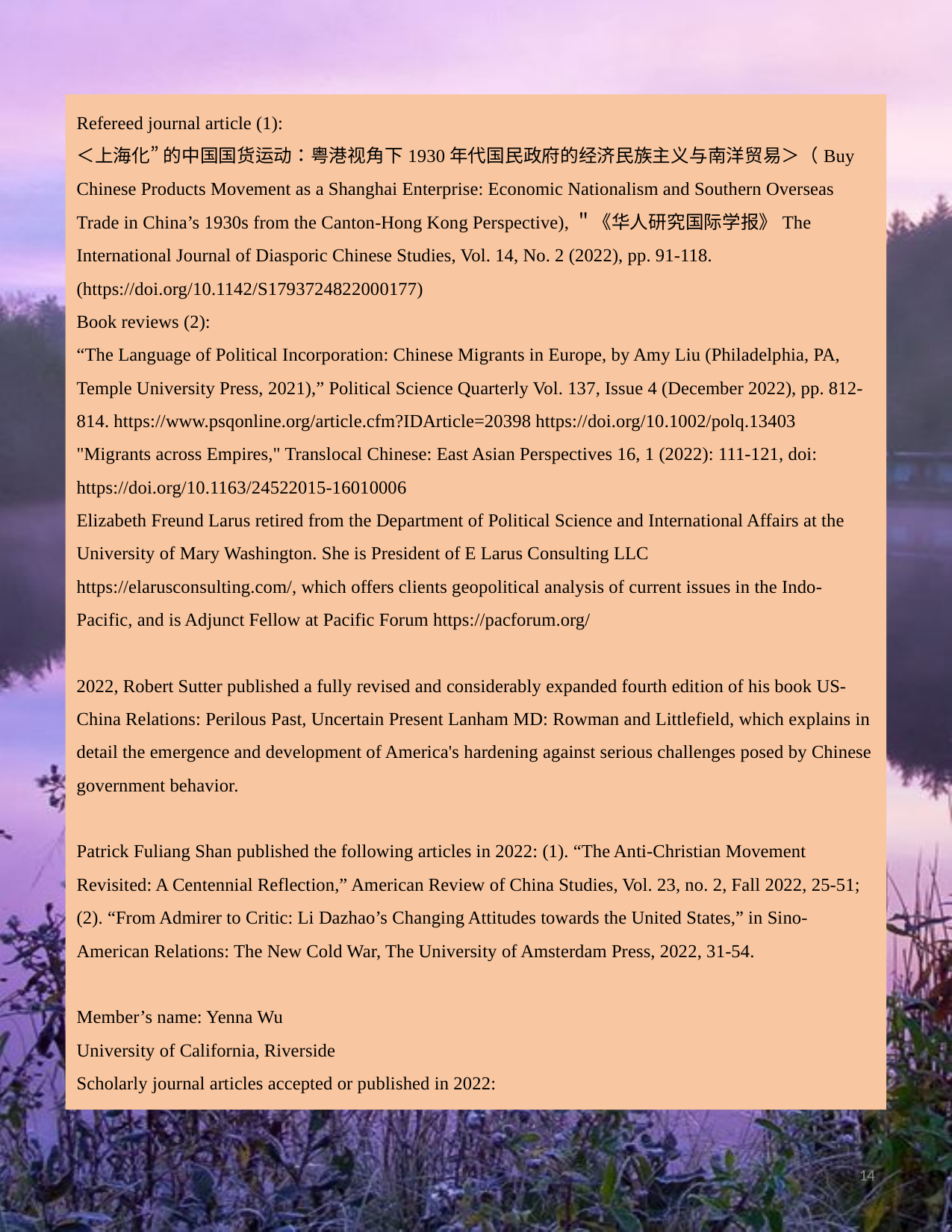

Refereed journal article (1):
＜上海化” 的中国国货运动：粤港视角下1930年代国民政府的经济民族主义与南洋贸易＞（Buy Chinese Products Movement as a Shanghai Enterprise: Economic Nationalism and Southern Overseas Trade in China’s 1930s from the Canton-Hong Kong Perspective),＂《华人研究国际学报》The International Journal of Diasporic Chinese Studies, Vol. 14, No. 2 (2022), pp. 91-118. (https://doi.org/10.1142/S1793724822000177)
Book reviews (2):
“The Language of Political Incorporation: Chinese Migrants in Europe, by Amy Liu (Philadelphia, PA, Temple University Press, 2021),” Political Science Quarterly Vol. 137, Issue 4 (December 2022), pp. 812-814. https://www.psqonline.org/article.cfm?IDArticle=20398 https://doi.org/10.1002/polq.13403
"Migrants across Empires," Translocal Chinese: East Asian Perspectives 16, 1 (2022): 111-121, doi: https://doi.org/10.1163/24522015-16010006
Elizabeth Freund Larus retired from the Department of Political Science and International Affairs at the University of Mary Washington. She is President of E Larus Consulting LLC https://elarusconsulting.com/, which offers clients geopolitical analysis of current issues in the Indo-Pacific, and is Adjunct Fellow at Pacific Forum https://pacforum.org/

2022, Robert Sutter published a fully revised and considerably expanded fourth edition of his book US-China Relations: Perilous Past, Uncertain Present Lanham MD: Rowman and Littlefield, which explains in detail the emergence and development of America's hardening against serious challenges posed by Chinese government behavior.

Patrick Fuliang Shan published the following articles in 2022: (1). “The Anti-Christian Movement Revisited: A Centennial Reflection,” American Review of China Studies, Vol. 23, no. 2, Fall 2022, 25-51; (2). “From Admirer to Critic: Li Dazhao’s Changing Attitudes towards the United States,” in Sino-American Relations: The New Cold War, The University of Amsterdam Press, 2022, 31-54.

Member’s name: Yenna Wu
University of California, Riverside
Scholarly journal articles accepted or published in 2022:
14